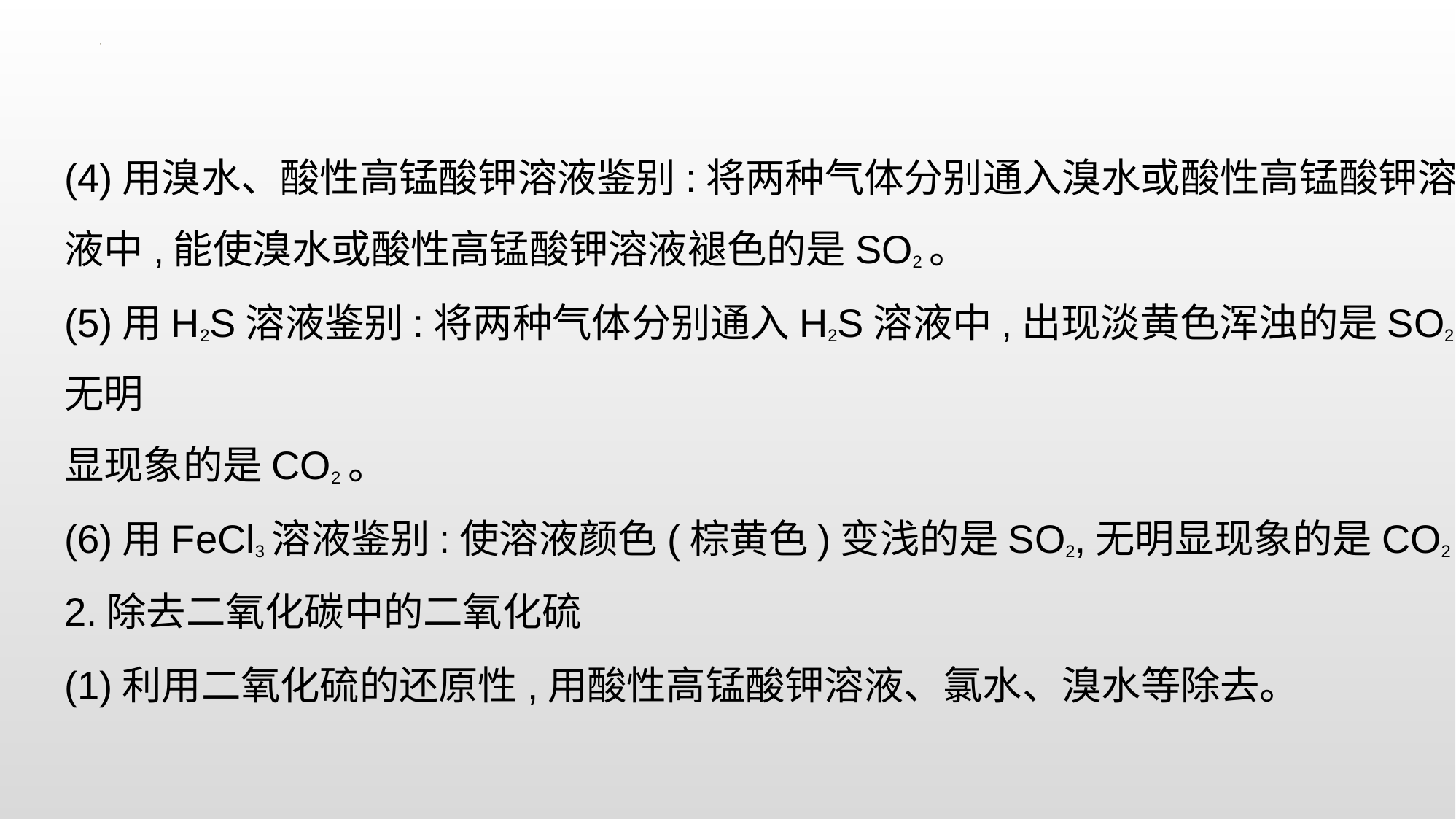

(4)用溴水、酸性高锰酸钾溶液鉴别:将两种气体分别通入溴水或酸性高锰酸钾溶
液中,能使溴水或酸性高锰酸钾溶液褪色的是SO2。
(5)用H2S溶液鉴别:将两种气体分别通入H2S溶液中,出现淡黄色浑浊的是SO2,无明
显现象的是CO2。
(6)用FeCl3溶液鉴别:使溶液颜色(棕黄色)变浅的是SO2,无明显现象的是CO2。
2.除去二氧化碳中的二氧化硫
(1)利用二氧化硫的还原性,用酸性高锰酸钾溶液、氯水、溴水等除去。